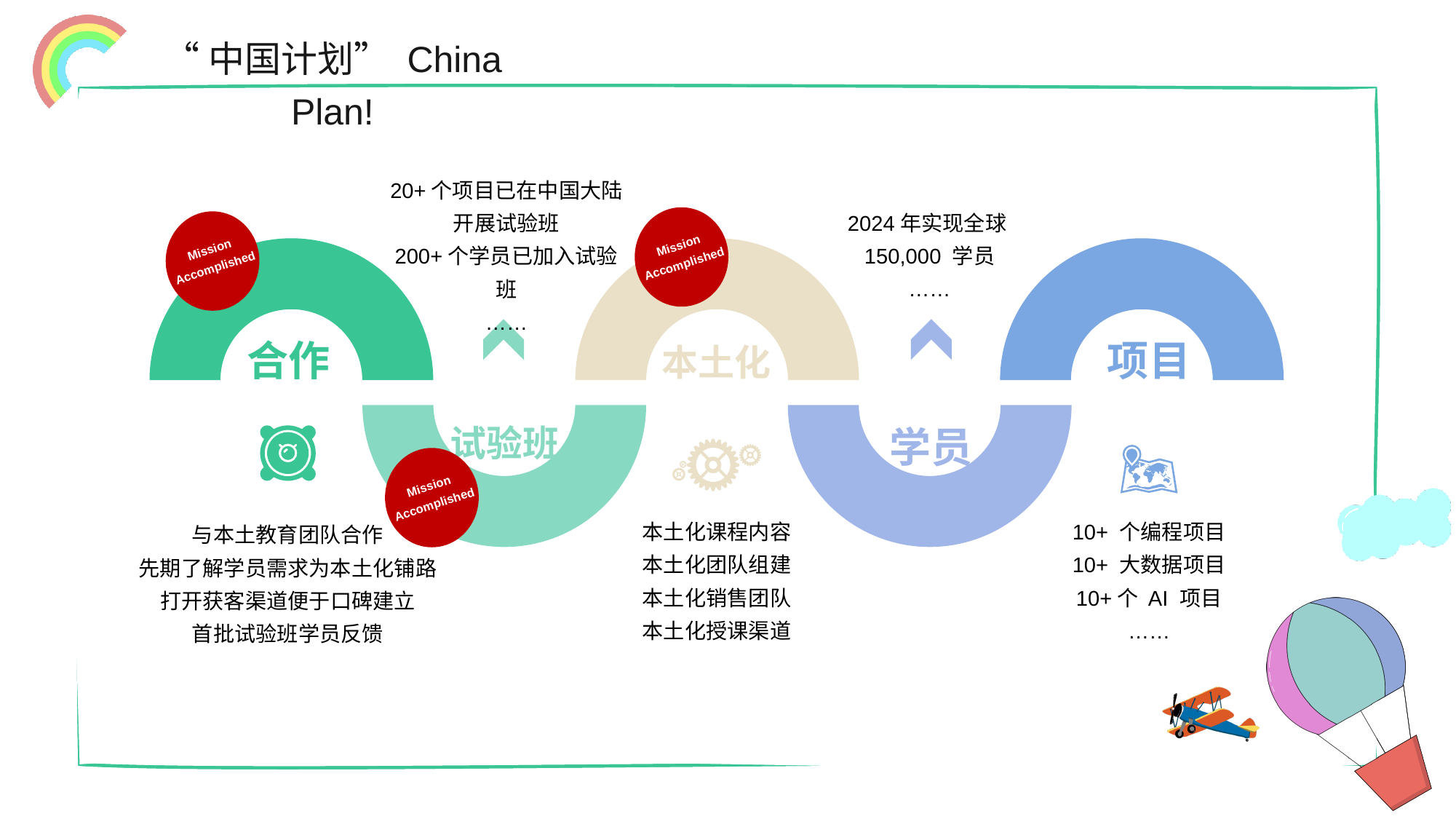

“中国计划” China Plan!
20+个项目已在中国大陆开展试验班
200+个学员已加入试验班
……
2024年实现全球150,000 学员
……

Mission Accomplished

Mission Accomplished

项目
合作

本土化
学员
试验班

Mission Accomplished
本土化课程内容
本土化团队组建
本土化销售团队
本土化授课渠道
10+ 个编程项目
10+ 大数据项目
10+个 AI 项目
……
与本土教育团队合作
先期了解学员需求为本土化铺路
打开获客渠道便于口碑建立
首批试验班学员反馈